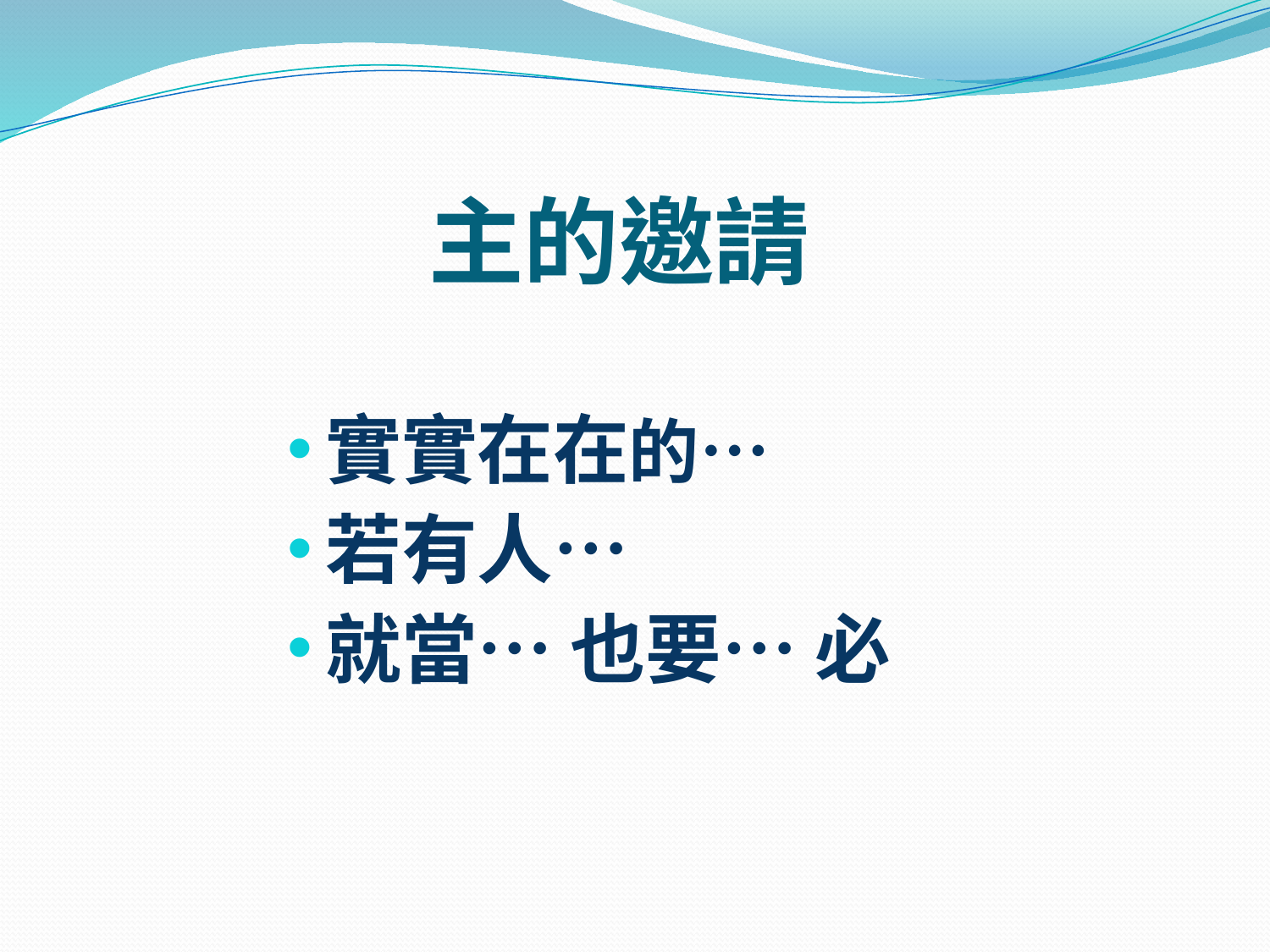

# 主的邀請
實實在在的…
若有人…
就當… 也要… 必